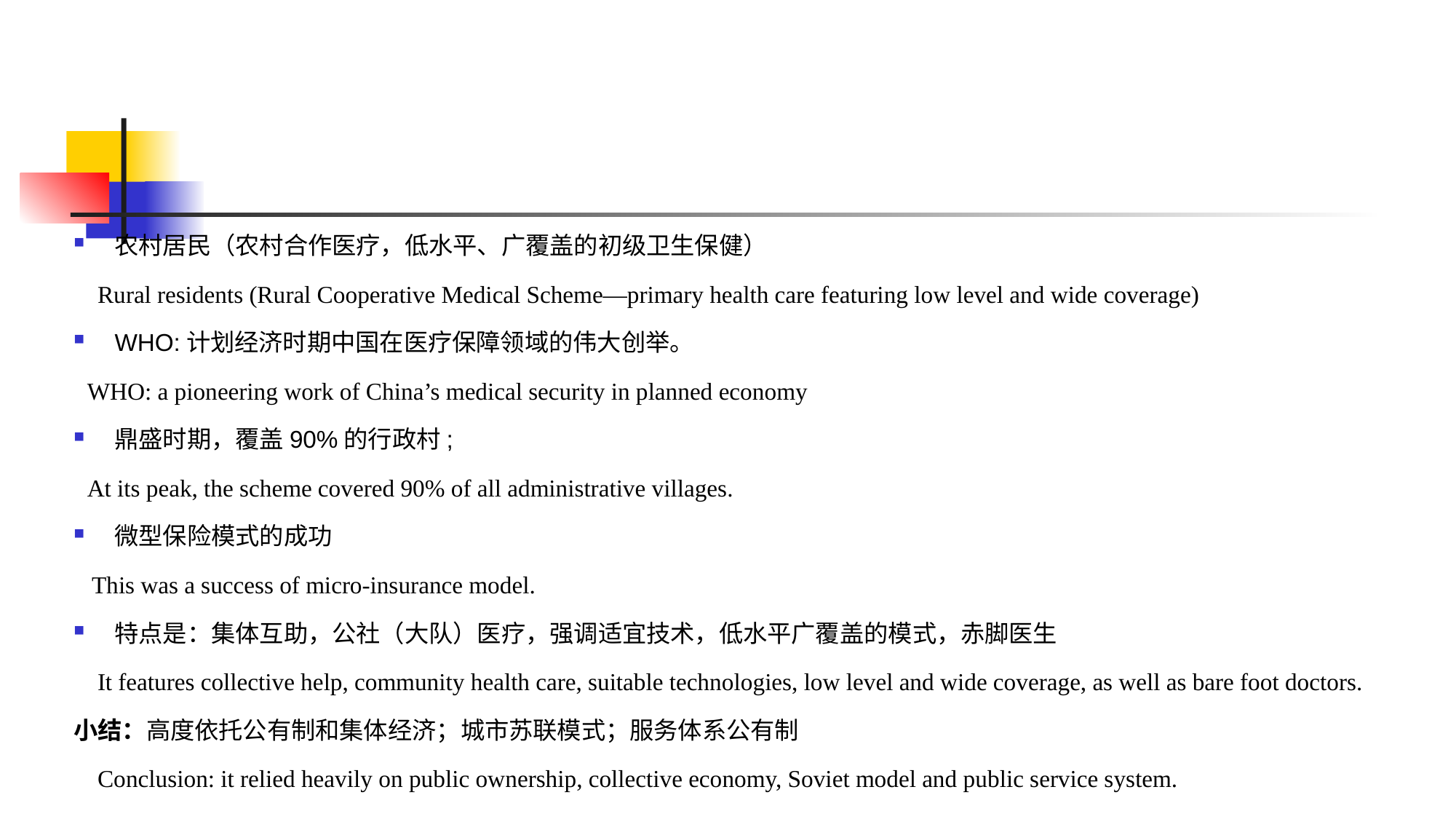

#
农村居民（农村合作医疗，低水平、广覆盖的初级卫生保健）
    Rural residents (Rural Cooperative Medical Scheme—primary health care featuring low level and wide coverage)
WHO:计划经济时期中国在医疗保障领域的伟大创举。
  WHO: a pioneering work of China’s medical security in planned economy
鼎盛时期，覆盖90%的行政村;
  At its peak, the scheme covered 90% of all administrative villages.
微型保险模式的成功
   This was a success of micro-insurance model.
特点是：集体互助，公社（大队）医疗，强调适宜技术，低水平广覆盖的模式，赤脚医生
    It features collective help, community health care, suitable technologies, low level and wide coverage, as well as bare foot doctors.
小结：高度依托公有制和集体经济；城市苏联模式；服务体系公有制
    Conclusion: it relied heavily on public ownership, collective economy, Soviet model and public service system.